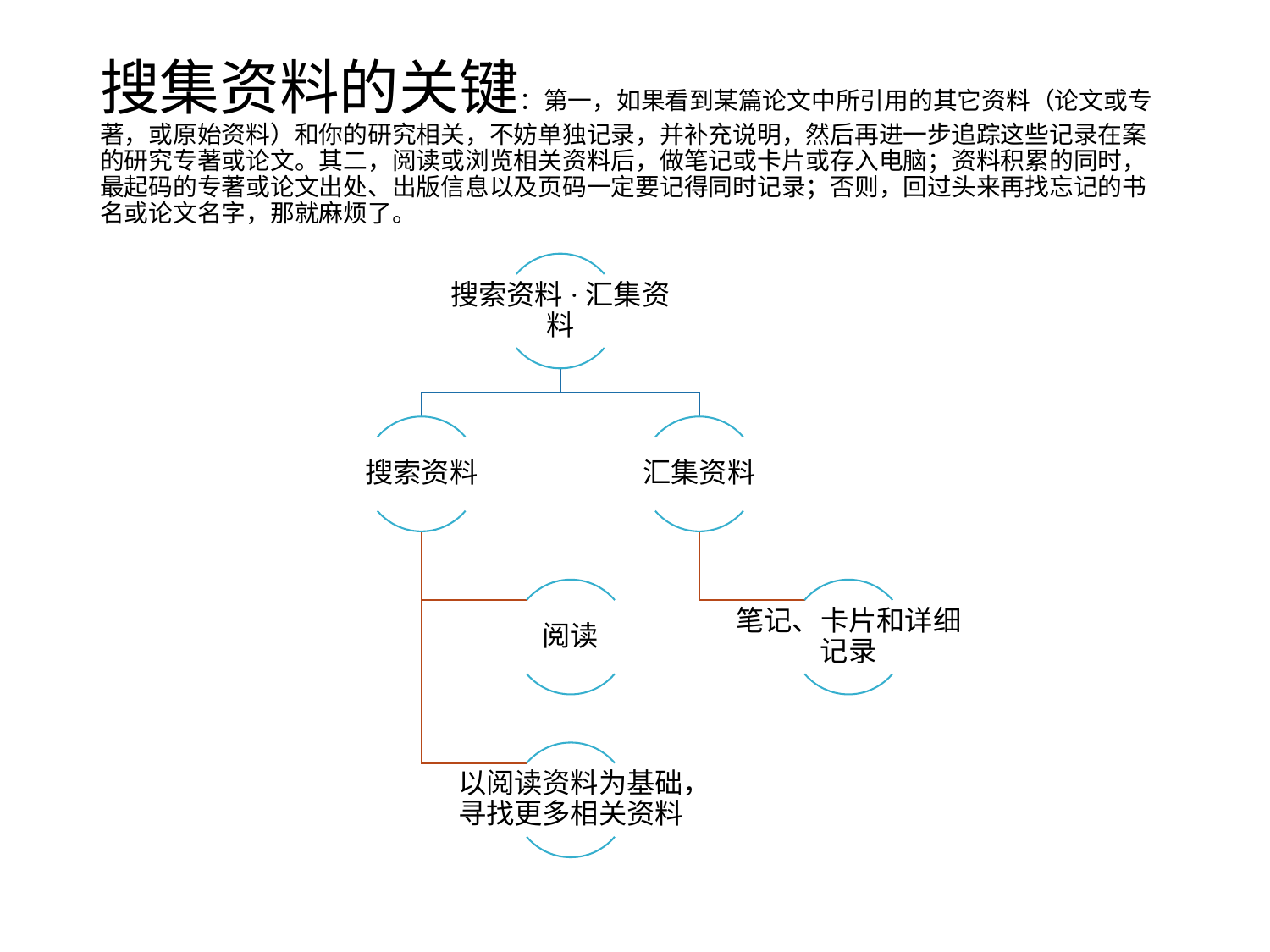

# 搜集资料的关键：第一，如果看到某篇论文中所引用的其它资料（论文或专著，或原始资料）和你的研究相关，不妨单独记录，并补充说明，然后再进一步追踪这些记录在案的研究专著或论文。其二，阅读或浏览相关资料后，做笔记或卡片或存入电脑；资料积累的同时，最起码的专著或论文出处、出版信息以及页码一定要记得同时记录；否则，回过头来再找忘记的书名或论文名字，那就麻烦了。
搜索资料·汇集资料
搜索资料
阅读
以阅读资料为基础，寻找更多相关资料
汇集资料
笔记、卡片和详细记录